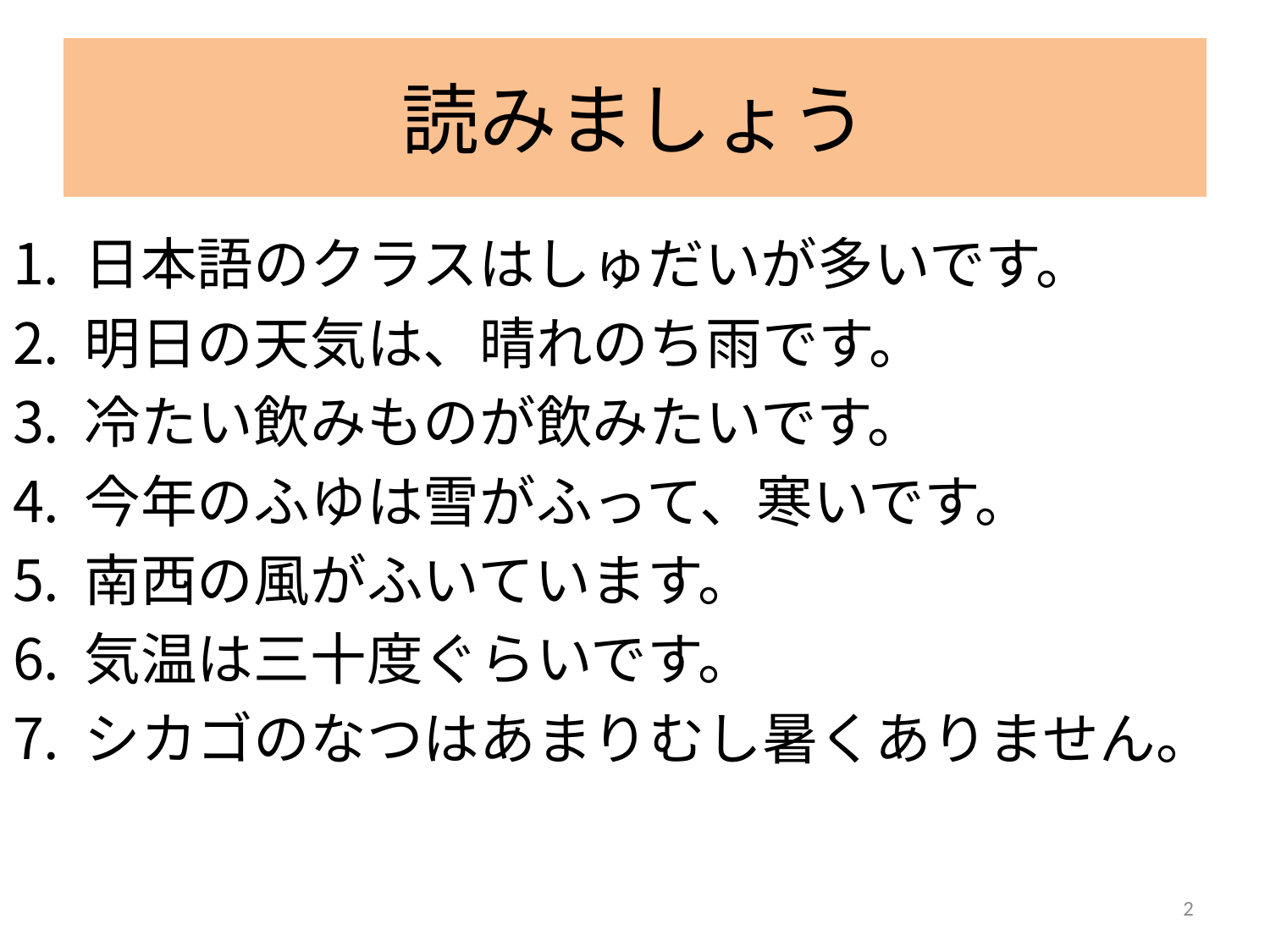

# 読みましょう
日本語のクラスはしゅだいが多いです。
明日の天気は、晴れのち雨です。
冷たい飲みものが飲みたいです。
今年のふゆは雪がふって、寒いです。
南西の風がふいています。
気温は三十度ぐらいです。
シカゴのなつはあまりむし暑くありません。

2